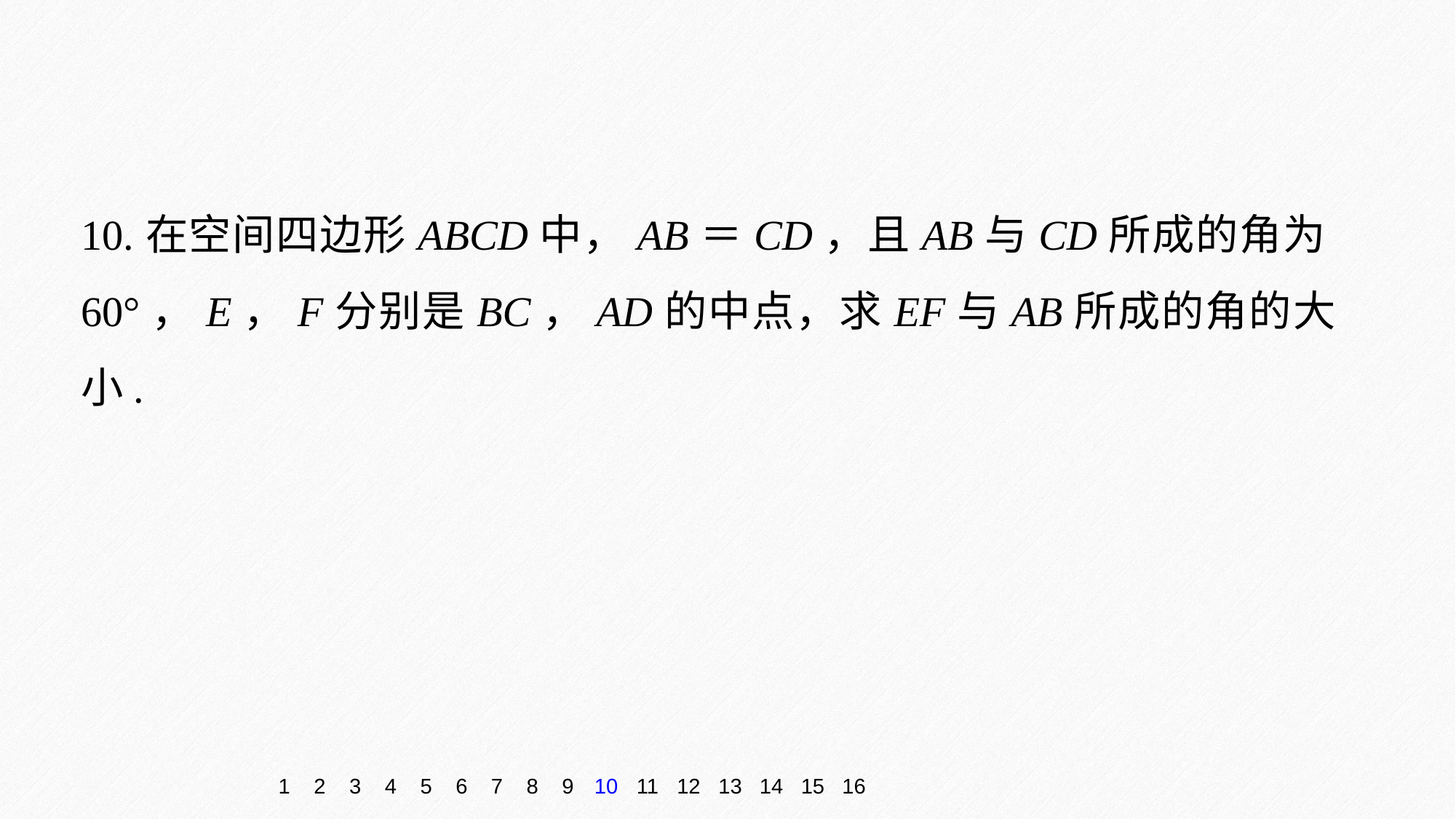

10.在空间四边形ABCD中，AB＝CD，且AB与CD所成的角为60°，E，F分别是BC，AD的中点，求EF与AB所成的角的大小.
1
2
3
4
5
6
7
8
9
10
11
12
13
14
15
16